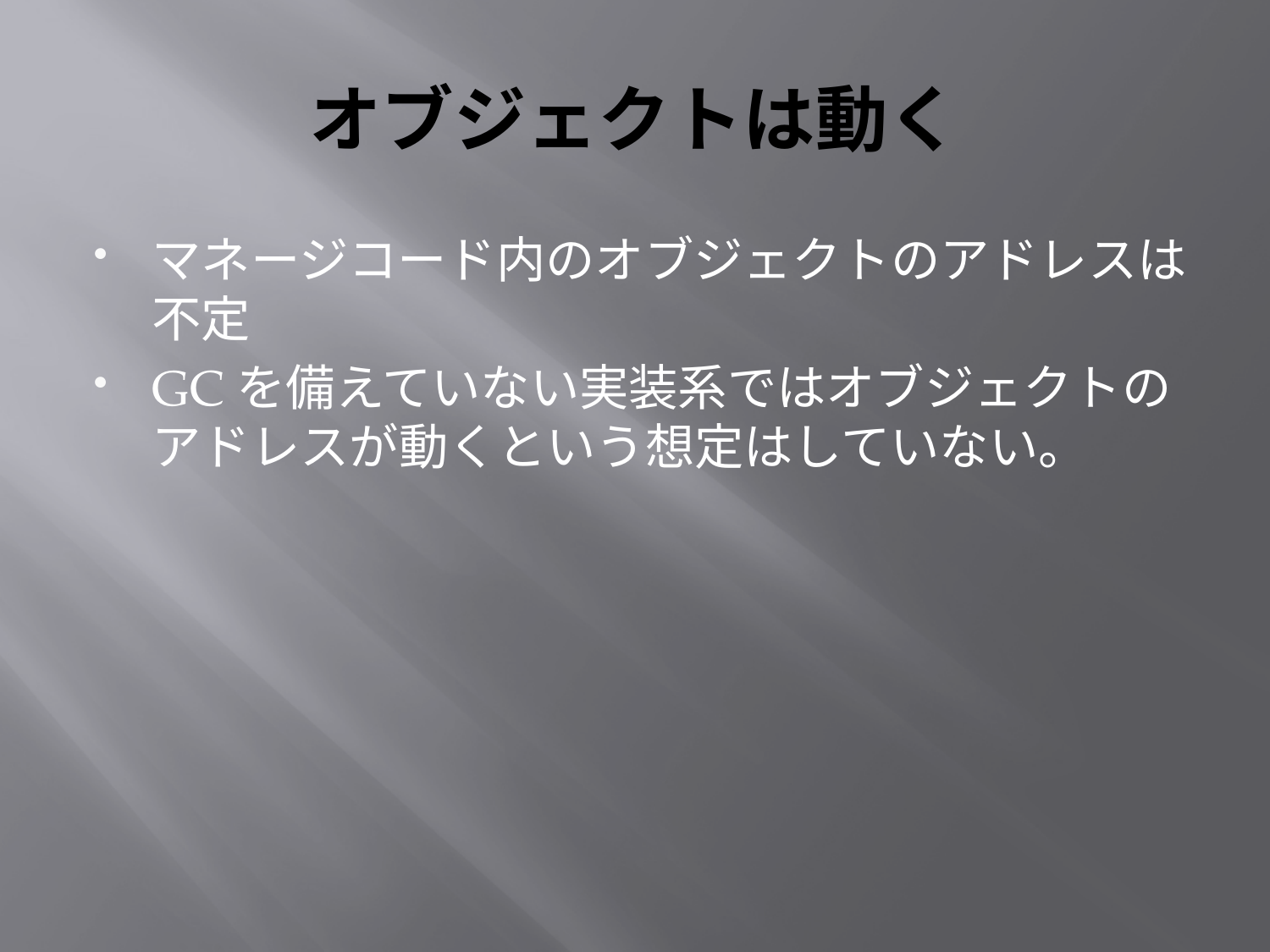

# オブジェクトは動く
マネージコード内のオブジェクトのアドレスは不定
GCを備えていない実装系ではオブジェクトのアドレスが動くという想定はしていない。